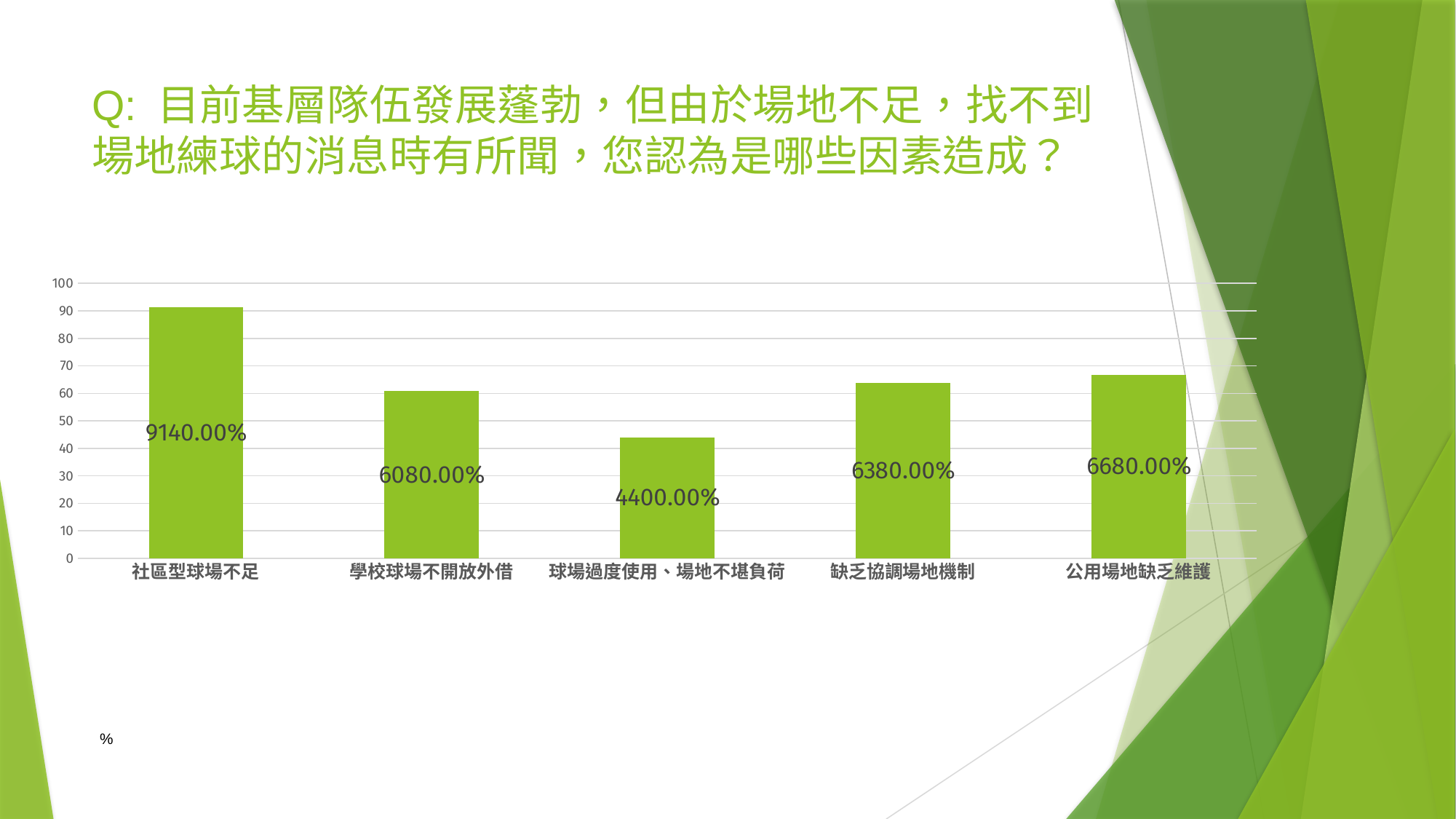

# Q: 目前基層隊伍發展蓬勃，但由於場地不足，找不到場地練球的消息時有所聞，您認為是哪些因素造成？

### Chart

| Category | 人數 |
|---|---|
| 社區型球場不足 | 91.4 |
| 學校球場不開放外借 | 60.8 |
| 球場過度使用、場地不堪負荷 | 44.0 |
| 缺乏協調場地機制 | 63.8 |
| 公用場地缺乏維護 | 66.8 |
%